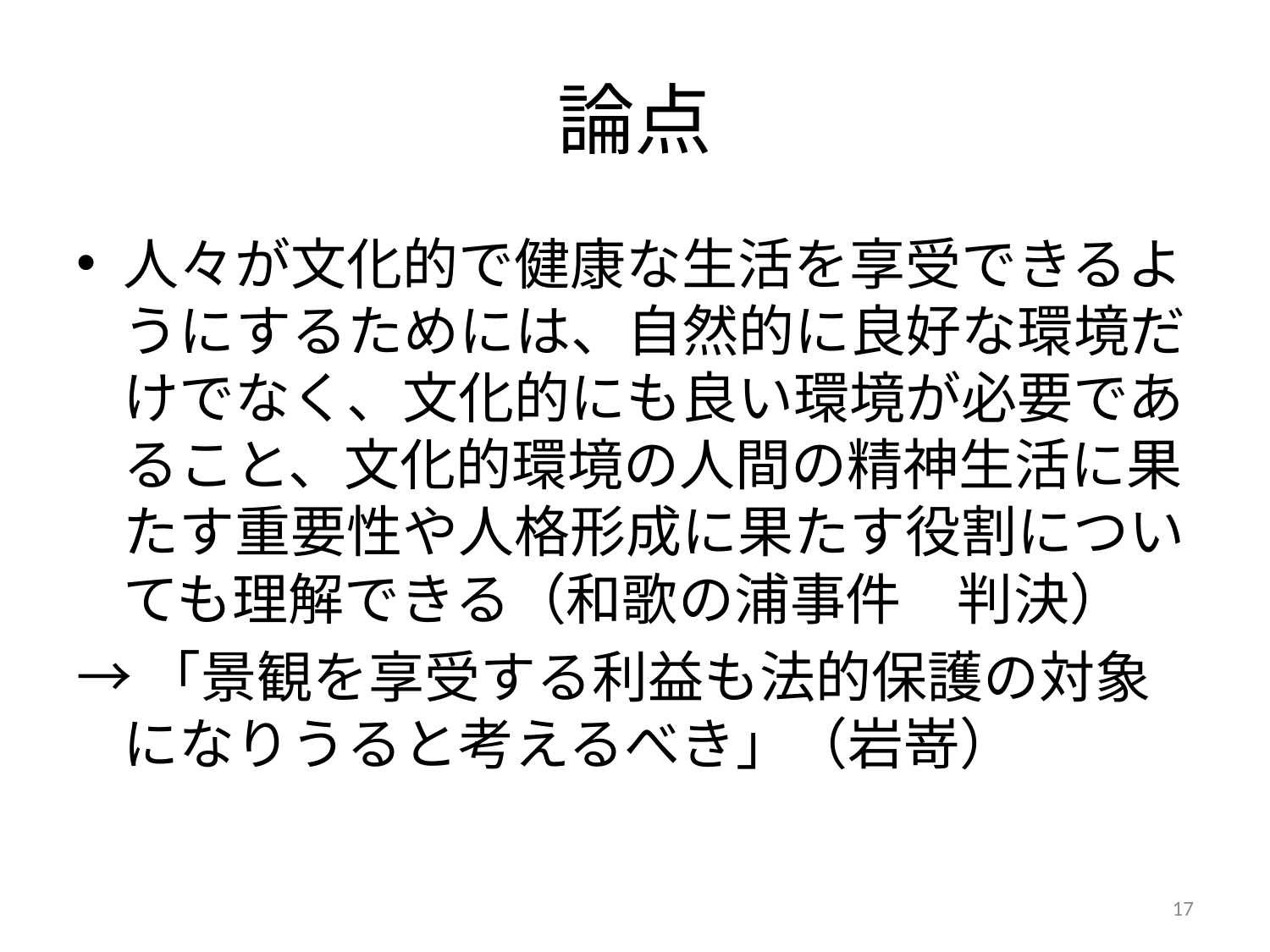

# 論点
人々が文化的で健康な生活を享受できるようにするためには、自然的に良好な環境だけでなく、文化的にも良い環境が必要であること、文化的環境の人間の精神生活に果たす重要性や人格形成に果たす役割についても理解できる（和歌の浦事件　判決）
→「景観を享受する利益も法的保護の対象になりうると考えるべき」（岩嵜）

17